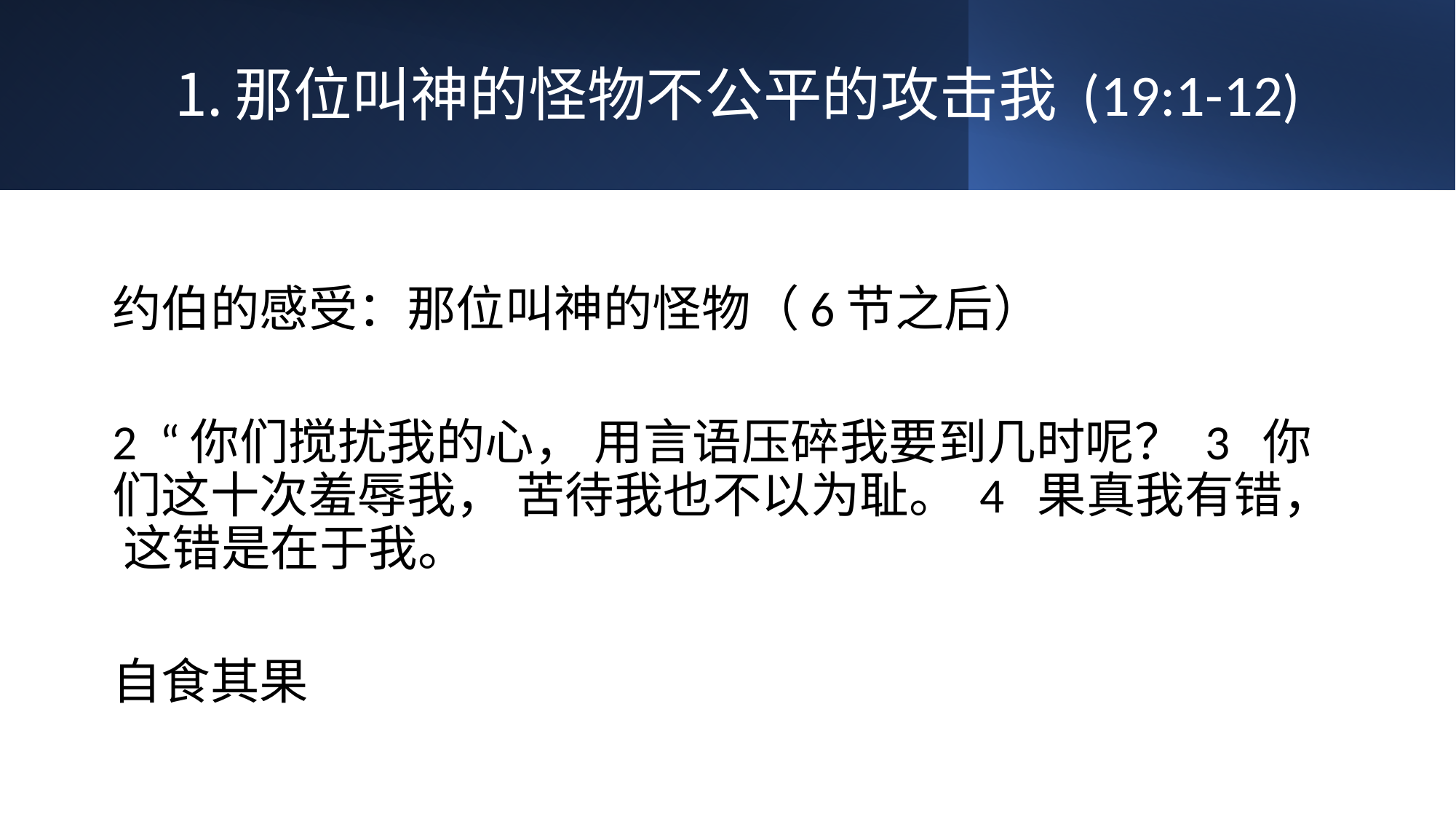

# 那位叫神的怪物不公平的攻击我 (19:1-12)
约伯的感受：那位叫神的怪物（6节之后）

2  “你们搅扰我的心， 用言语压碎我要到几时呢？ 3  你们这十次羞辱我， 苦待我也不以为耻。 4  果真我有错， 这错是在于我。

自食其果